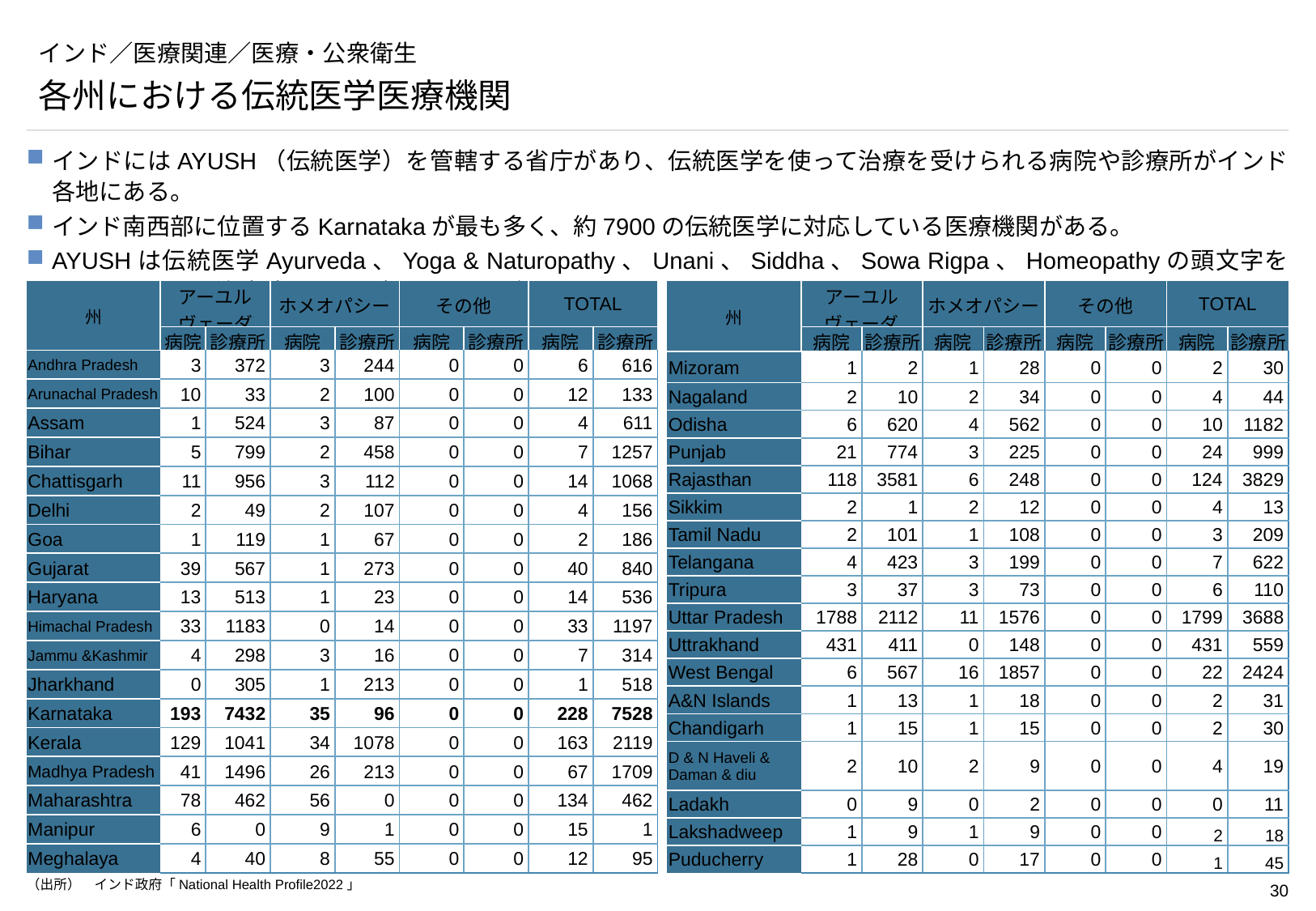

# インド／医療関連／医療・公衆衛生
各州における伝統医学医療機関
インドにはAYUSH（伝統医学）を管轄する省庁があり、伝統医学を使って治療を受けられる病院や診療所がインド各地にある。
インド南西部に位置するKarnatakaが最も多く、約7900の伝統医学に対応している医療機関がある。
AYUSHは伝統医学Ayurveda、Yoga & Naturopathy、Unani、Siddha、Sowa Rigpa、Homeopathyの頭文字をとったもので、治療法として選択することができる。
| 州 | アーユルヴェーダ |  | ホメオパシー |  | その他 |  | TOTAL |  |
| --- | --- | --- | --- | --- | --- | --- | --- | --- |
|  | 病院 | 診療所 | 病院 | 診療所 | 病院 | 診療所 | 病院 | 診療所 |
| Mizoram | 1 | 2 | 1 | 28 | 0 | 0 | 2 | 30 |
| Nagaland | 2 | 10 | 2 | 34 | 0 | 0 | 4 | 44 |
| Odisha | 6 | 620 | 4 | 562 | 0 | 0 | 10 | 1182 |
| Punjab | 21 | 774 | 3 | 225 | 0 | 0 | 24 | 999 |
| Rajasthan | 118 | 3581 | 6 | 248 | 0 | 0 | 124 | 3829 |
| Sikkim | 2 | 1 | 2 | 12 | 0 | 0 | 4 | 13 |
| Tamil Nadu | 2 | 101 | 1 | 108 | 0 | 0 | 3 | 209 |
| Telangana | 4 | 423 | 3 | 199 | 0 | 0 | 7 | 622 |
| Tripura | 3 | 37 | 3 | 73 | 0 | 0 | 6 | 110 |
| Uttar Pradesh | 1788 | 2112 | 11 | 1576 | 0 | 0 | 1799 | 3688 |
| Uttrakhand | 431 | 411 | 0 | 148 | 0 | 0 | 431 | 559 |
| West Bengal | 6 | 567 | 16 | 1857 | 0 | 0 | 22 | 2424 |
| A&N Islands | 1 | 13 | 1 | 18 | 0 | 0 | 2 | 31 |
| Chandigarh | 1 | 15 | 1 | 15 | 0 | 0 | 2 | 30 |
| D & N Haveli & Daman & diu | 2 | 10 | 2 | 9 | 0 | 0 | 4 | 19 |
| Ladakh | 0 | 9 | 0 | 2 | 0 | 0 | 0 | 11 |
| Lakshadweep | 1 | 9 | 1 | 9 | 0 | 0 | 2 | 18 |
| Puducherry | 1 | 28 | 0 | 17 | 0 | 0 | 1 | 45 |
| 州 | アーユルヴェーダ |  | ホメオパシー |  | その他 |  | TOTAL |  |
| --- | --- | --- | --- | --- | --- | --- | --- | --- |
|  | 病院 | 診療所 | 病院 | 診療所 | 病院 | 診療所 | 病院 | 診療所 |
| Andhra Pradesh | 3 | 372 | 3 | 244 | 0 | 0 | 6 | 616 |
| Arunachal Pradesh | 10 | 33 | 2 | 100 | 0 | 0 | 12 | 133 |
| Assam | 1 | 524 | 3 | 87 | 0 | 0 | 4 | 611 |
| Bihar | 5 | 799 | 2 | 458 | 0 | 0 | 7 | 1257 |
| Chattisgarh | 11 | 956 | 3 | 112 | 0 | 0 | 14 | 1068 |
| Delhi | 2 | 49 | 2 | 107 | 0 | 0 | 4 | 156 |
| Goa | 1 | 119 | 1 | 67 | 0 | 0 | 2 | 186 |
| Gujarat | 39 | 567 | 1 | 273 | 0 | 0 | 40 | 840 |
| Haryana | 13 | 513 | 1 | 23 | 0 | 0 | 14 | 536 |
| Himachal Pradesh | 33 | 1183 | 0 | 14 | 0 | 0 | 33 | 1197 |
| Jammu &Kashmir | 4 | 298 | 3 | 16 | 0 | 0 | 7 | 314 |
| Jharkhand | 0 | 305 | 1 | 213 | 0 | 0 | 1 | 518 |
| Karnataka | 193 | 7432 | 35 | 96 | 0 | 0 | 228 | 7528 |
| Kerala | 129 | 1041 | 34 | 1078 | 0 | 0 | 163 | 2119 |
| Madhya Pradesh | 41 | 1496 | 26 | 213 | 0 | 0 | 67 | 1709 |
| Maharashtra | 78 | 462 | 56 | 0 | 0 | 0 | 134 | 462 |
| Manipur | 6 | 0 | 9 | 1 | 0 | 0 | 15 | 1 |
| Meghalaya | 4 | 40 | 8 | 55 | 0 | 0 | 12 | 95 |
（出所）　インド政府「National Health Profile2022」